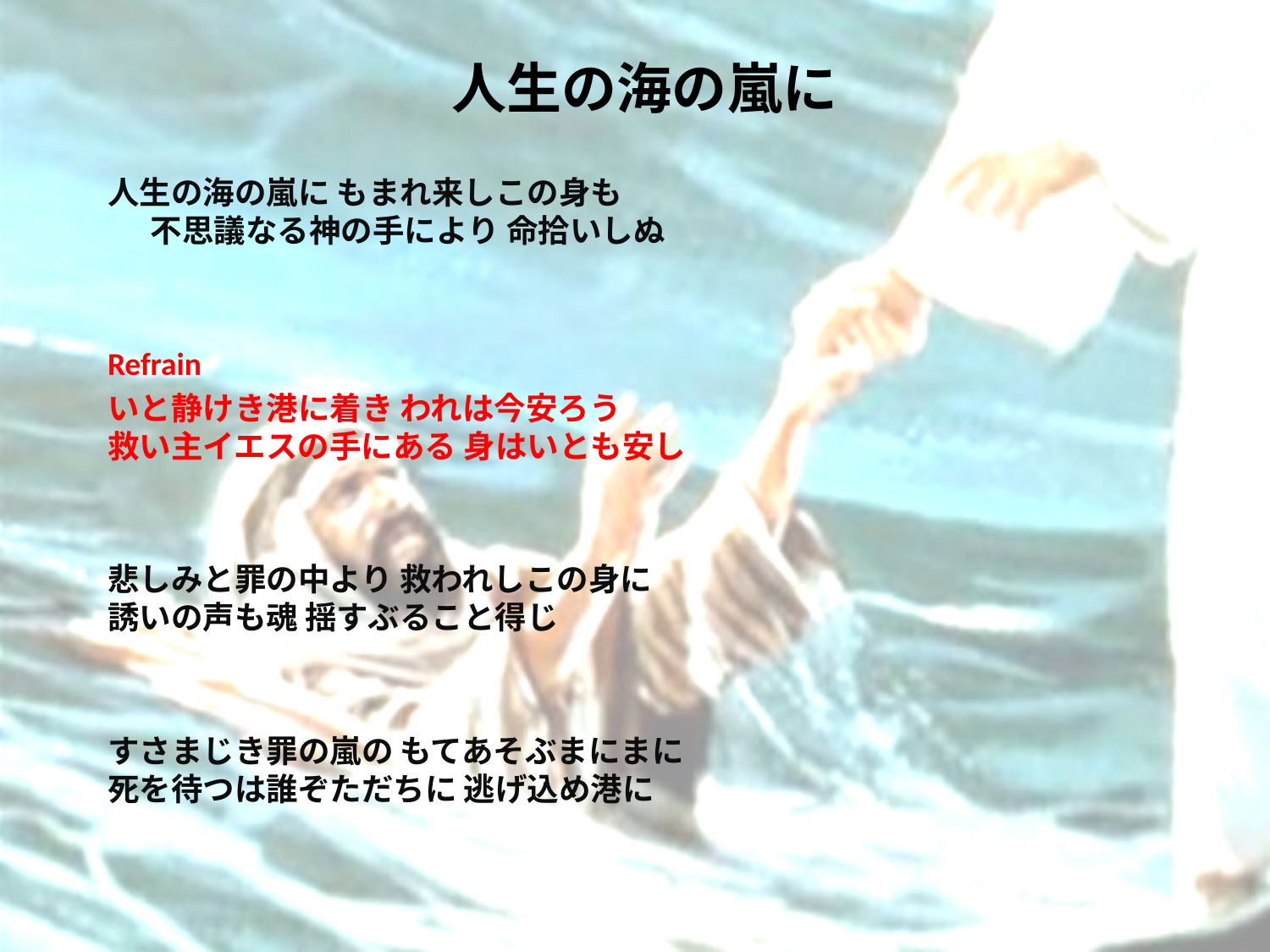

# 人生の海の嵐に
人生の海の嵐に もまれ来しこの身も                不思議なる神の手により 命拾いしぬ

Refrain
いと静けき港に着き われは今安ろう
救い主イエスの手にある 身はいとも安し

悲しみと罪の中より 救われしこの身に
誘いの声も魂 揺すぶること得じ

すさまじき罪の嵐の もてあそぶまにまに
死を待つは誰ぞただちに 逃げ込め港に